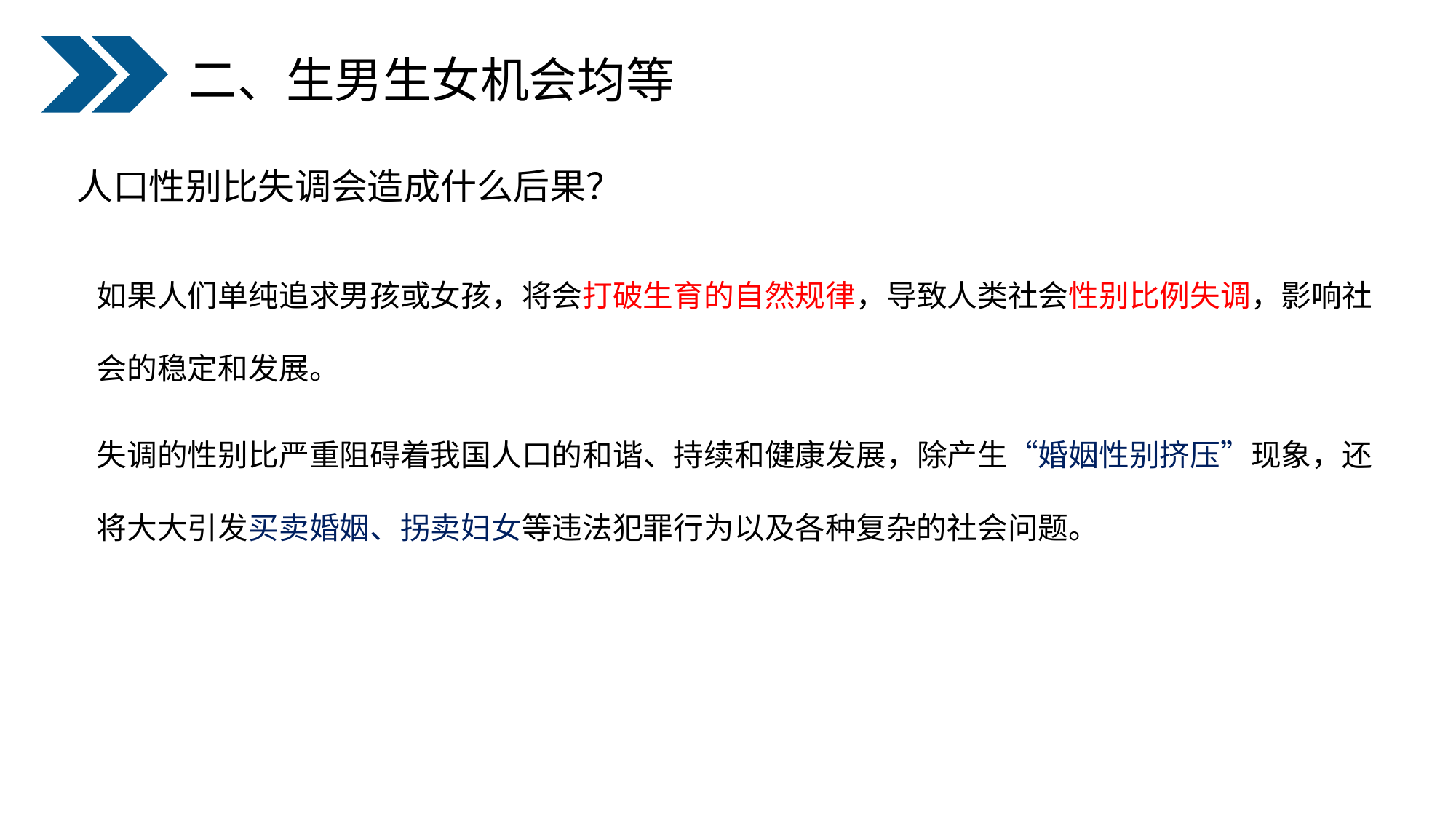

二、生男生女机会均等
人口性别比失调会造成什么后果？
如果人们单纯追求男孩或女孩，将会打破生育的自然规律，导致人类社会性别比例失调，影响社会的稳定和发展。
失调的性别比严重阻碍着我国人口的和谐、持续和健康发展，除产生“婚姻性别挤压”现象，还将大大引发买卖婚姻、拐卖妇女等违法犯罪行为以及各种复杂的社会问题。